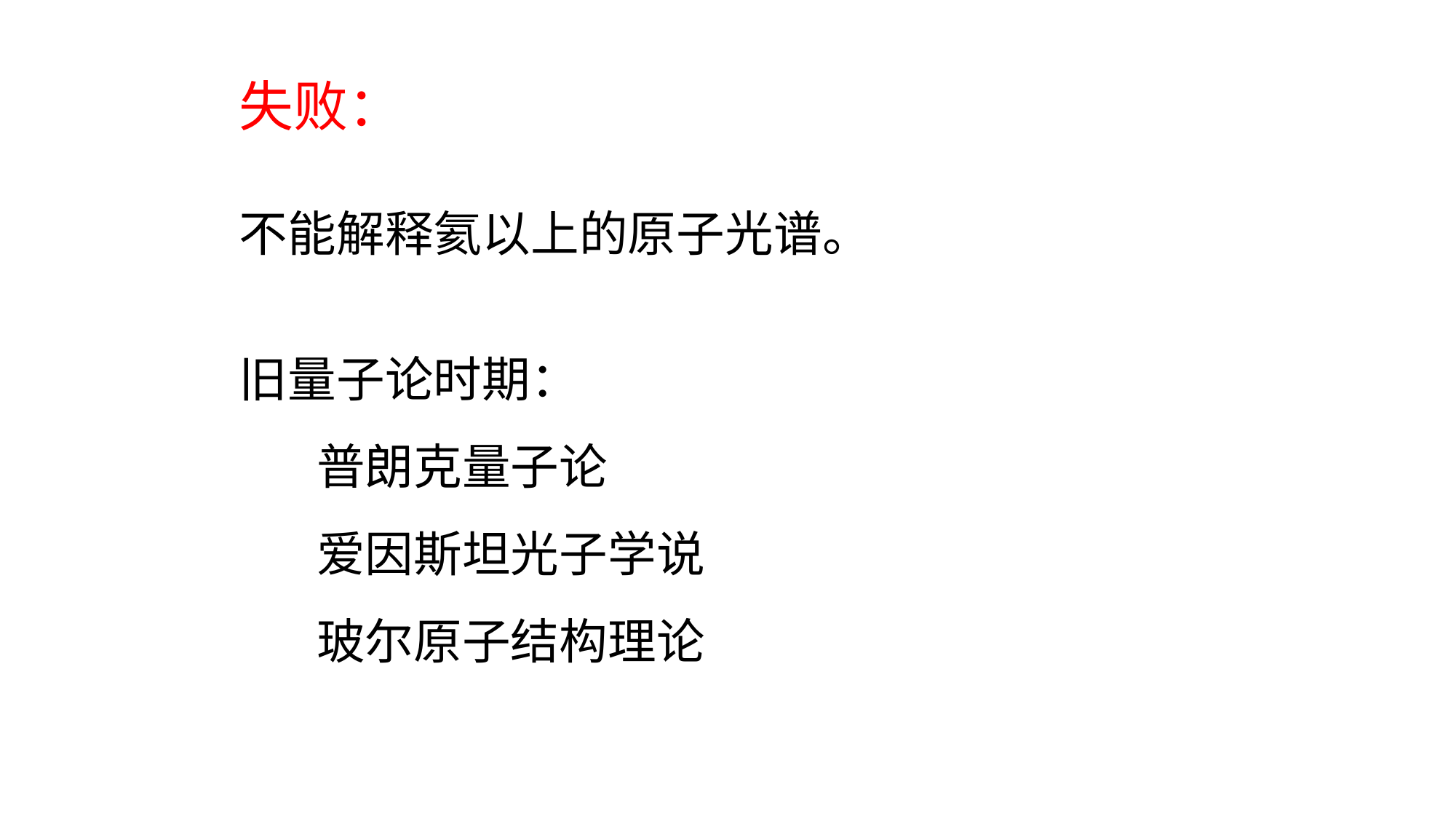

失败：

不能解释氦以上的原子光谱。

旧量子论时期：
      普朗克量子论
      爱因斯坦光子学说
      玻尔原子结构理论